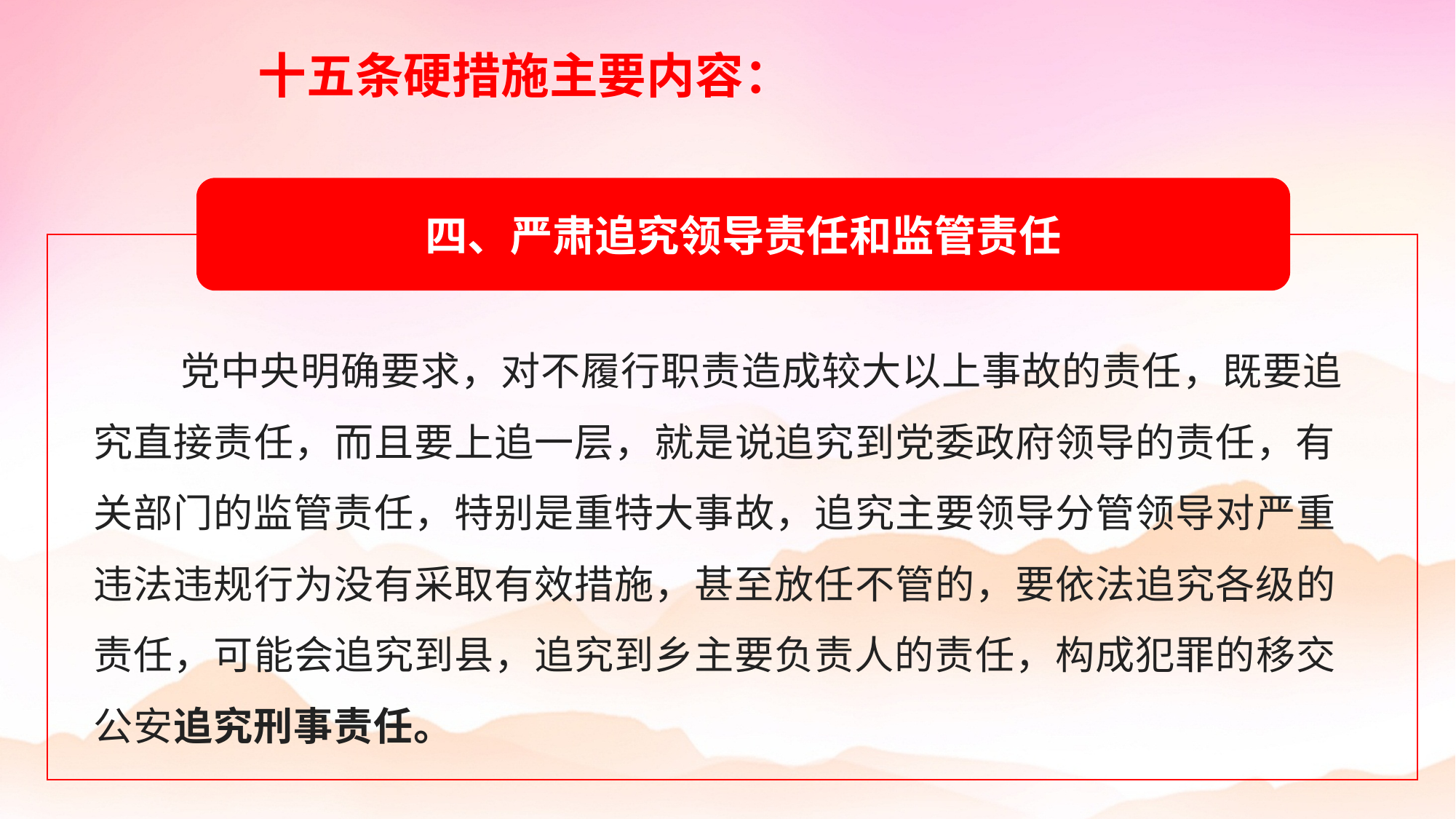

十五条硬措施主要内容：
四、严肃追究领导责任和监管责任

   党中央明确要求，对不履行职责造成较大以上事故的责任，既要追究直接责任，而且要上追一层，就是说追究到党委政府领导的责任，有关部门的监管责任，特别是重特大事故，追究主要领导分管领导对严重违法违规行为没有采取有效措施，甚至放任不管的，要依法追究各级的责任，可能会追究到县，追究到乡主要负责人的责任，构成犯罪的移交公安追究刑事责任。